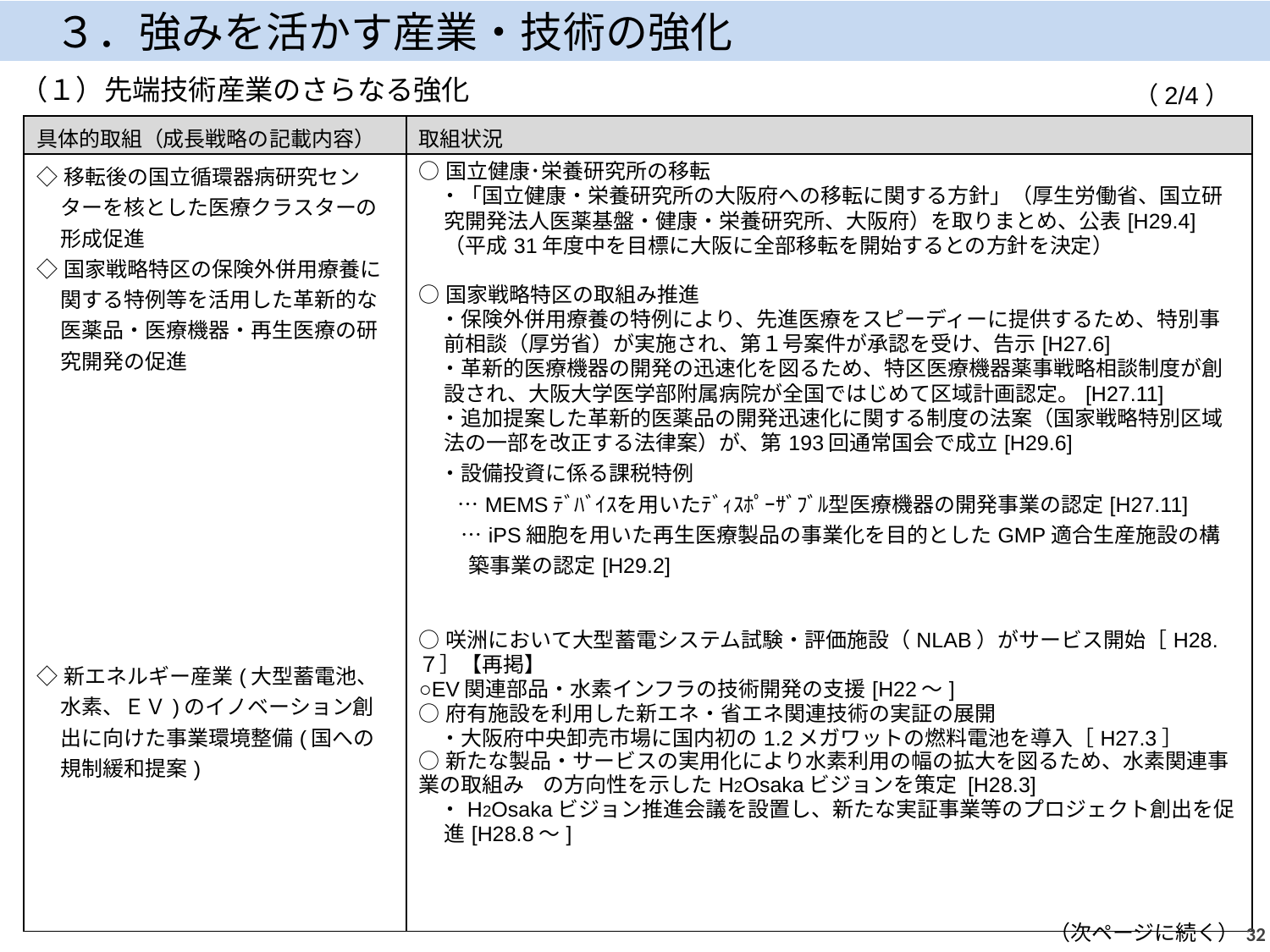

３．強みを活かす産業・技術の強化
（１）先端技術産業のさらなる強化
（2/4）
| 具体的取組（成長戦略の記載内容） | 取組状況 |
| --- | --- |
| ◇移転後の国立循環器病研究センターを核とした医療クラスターの形成促進 ◇国家戦略特区の保険外併用療養に関する特例等を活用した革新的な医薬品・医療機器・再生医療の研究開発の促進 ◇新エネルギー産業(大型蓄電池、水素、ＥＶ)のイノベーション創出に向けた事業環境整備(国への規制緩和提案) | ○国立健康･栄養研究所の移転 　・「国立健康・栄養研究所の大阪府への移転に関する方針」（厚生労働省、国立研究開発法人医薬基盤・健康・栄養研究所、大阪府）を取りまとめ、公表[H29.4]（平成31年度中を目標に大阪に全部移転を開始するとの方針を決定） ○国家戦略特区の取組み推進 　・保険外併用療養の特例により、先進医療をスピーディーに提供するため、特別事前相談（厚労省）が実施され、第１号案件が承認を受け、告示[H27.6] 　・革新的医療機器の開発の迅速化を図るため、特区医療機器薬事戦略相談制度が創設され、大阪大学医学部附属病院が全国ではじめて区域計画認定。[H27.11] 　・追加提案した革新的医薬品の開発迅速化に関する制度の法案（国家戦略特別区域法の一部を改正する法律案）が、第193回通常国会で成立[H29.6] 　・設備投資に係る課税特例 　　…MEMSﾃﾞﾊﾞｲｽを用いたﾃﾞｨｽﾎﾟｰｻﾞﾌﾞﾙ型医療機器の開発事業の認定[H27.11] 　　…iPS細胞を用いた再生医療製品の事業化を目的としたGMP適合生産施設の構築事業の認定[H29.2] ○咲洲において大型蓄電システム試験・評価施設（NLAB）がサービス開始［H28.７］【再掲】 ○EV関連部品・水素インフラの技術開発の支援[H22～] ○府有施設を利用した新エネ・省エネ関連技術の実証の展開 　・大阪府中央卸売市場に国内初の1.2メガワットの燃料電池を導入［H27.3］ ○新たな製品・サービスの実用化により水素利用の幅の拡大を図るため、水素関連事業の取組み の方向性を示したH2Osakaビジョンを策定 [H28.3] 　・H2Osakaビジョン推進会議を設置し、新たな実証事業等のプロジェクト創出を促進[H28.8～] （次ページに続く） |
32